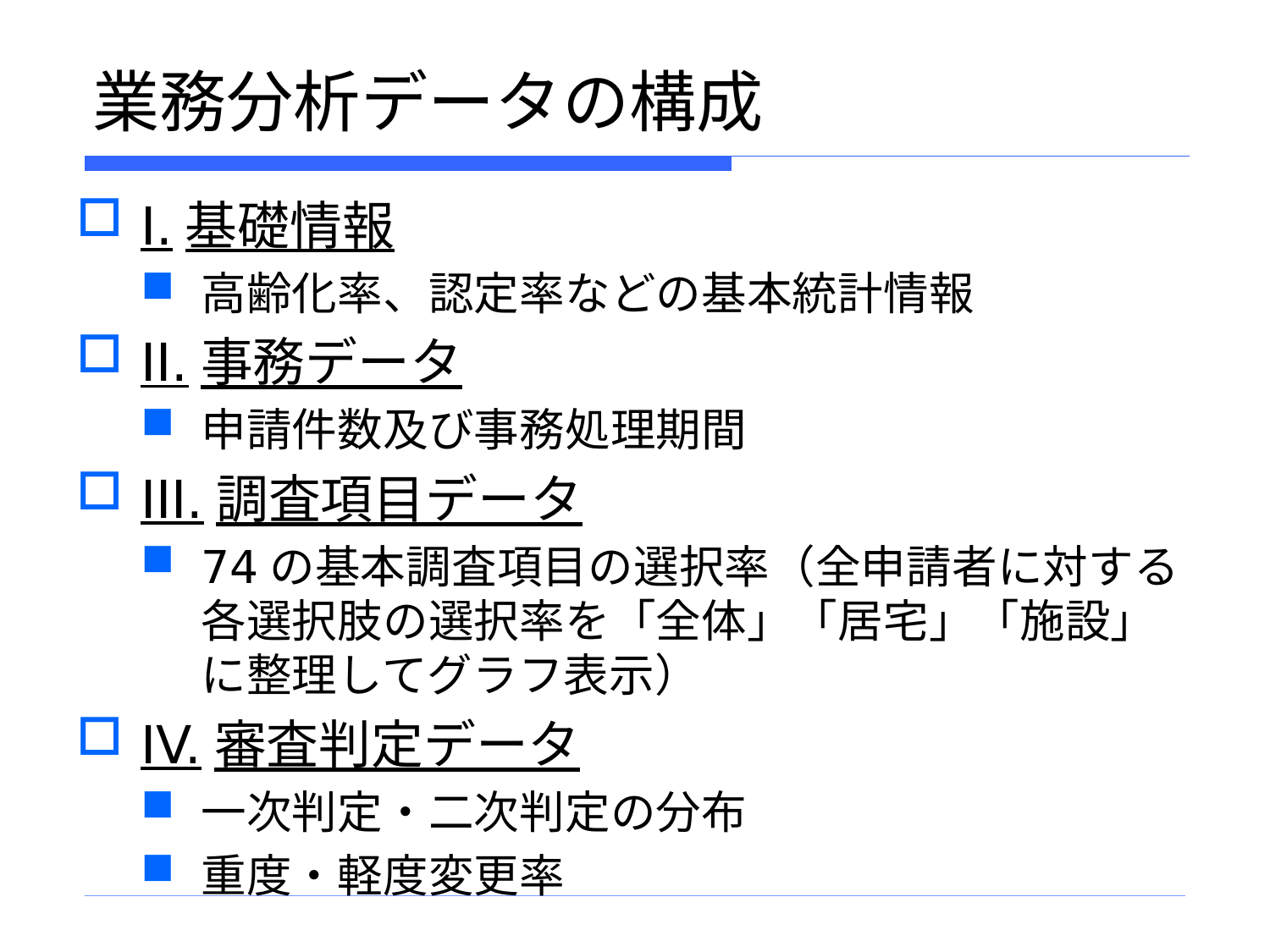

# 業務分析データの構成
I.基礎情報
高齢化率、認定率などの基本統計情報
II.事務データ
申請件数及び事務処理期間
III.調査項目データ
74の基本調査項目の選択率（全申請者に対する各選択肢の選択率を「全体」「居宅」「施設」に整理してグラフ表示）
IV.審査判定データ
一次判定・二次判定の分布
重度・軽度変更率